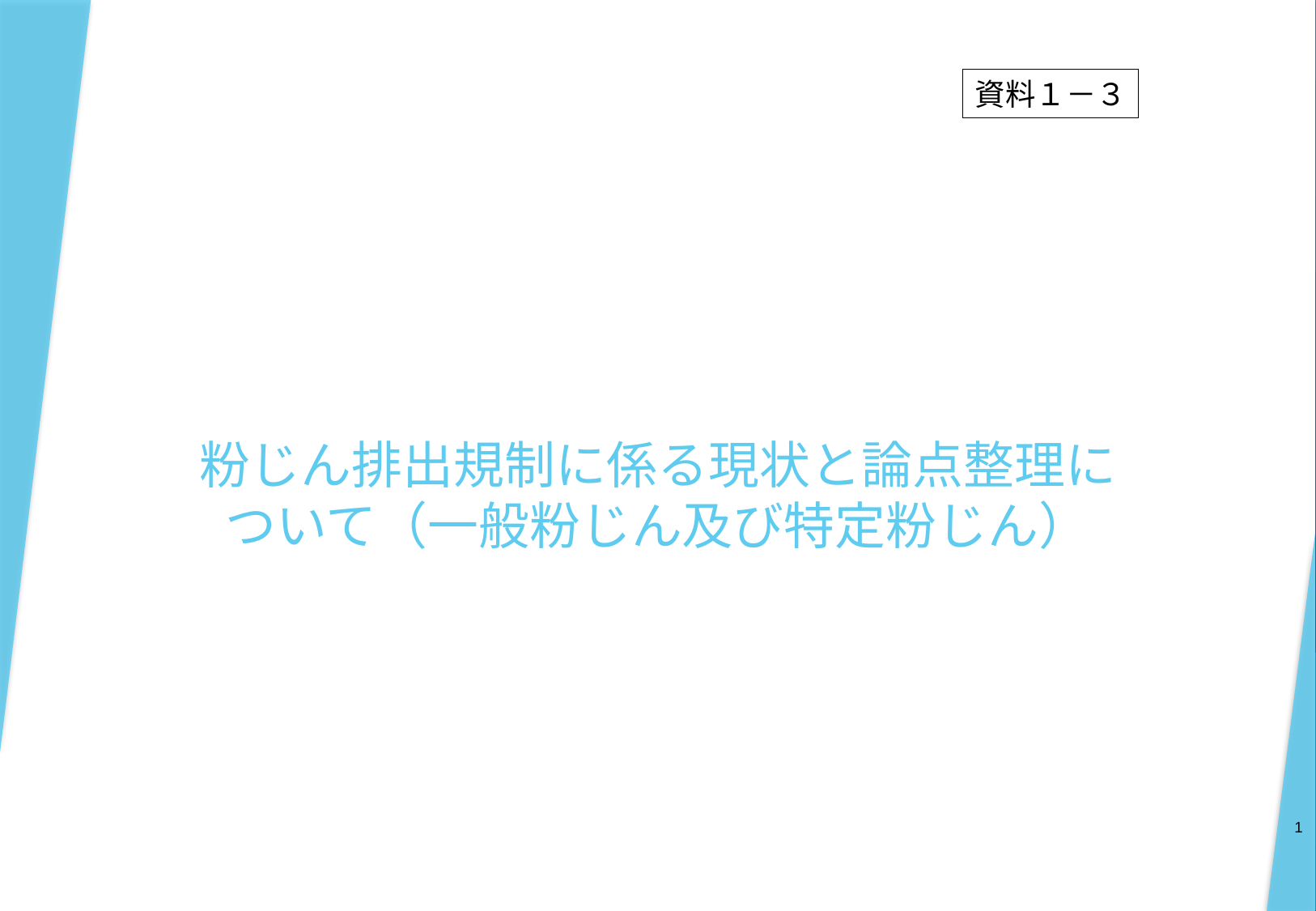

資料１－３

# 粉じん排出規制に係る現状と論点整理について（一般粉じん及び特定粉じん）

1